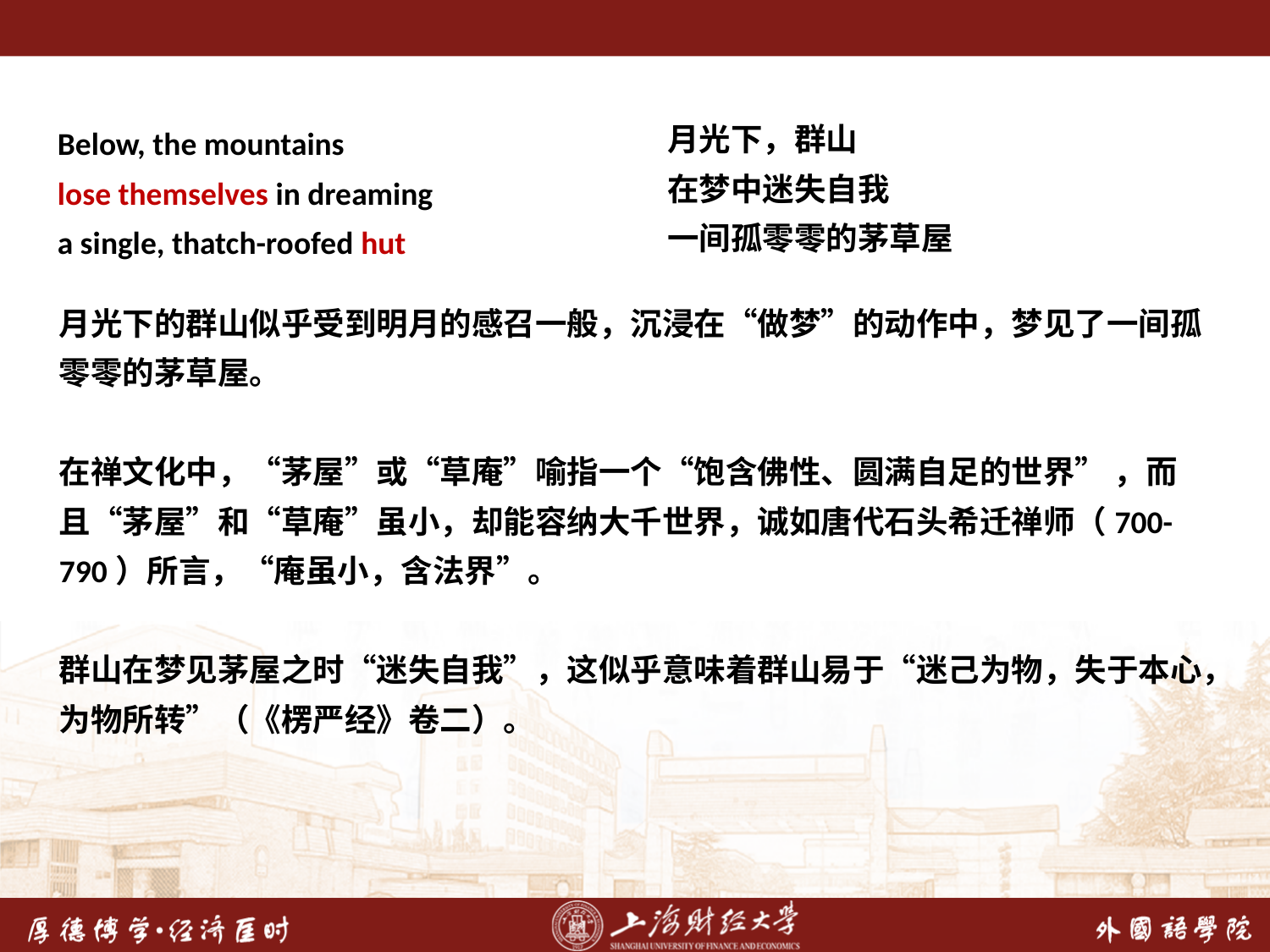

月光下，群山
在梦中迷失自我
一间孤零零的茅草屋
Below, the mountains
lose themselves in dreaming
a single, thatch-roofed hut
月光下的群山似乎受到明月的感召一般，沉浸在“做梦”的动作中，梦见了一间孤零零的茅草屋。

在禅文化中，“茅屋”或“草庵”喻指一个“饱含佛性、圆满自足的世界” ，而且“茅屋”和“草庵”虽小，却能容纳大千世界，诚如唐代石头希迁禅师（700-790）所言，“庵虽小，含法界”。

群山在梦见茅屋之时“迷失自我”，这似乎意味着群山易于“迷己为物，失于本心，为物所转”（《楞严经》卷二）。